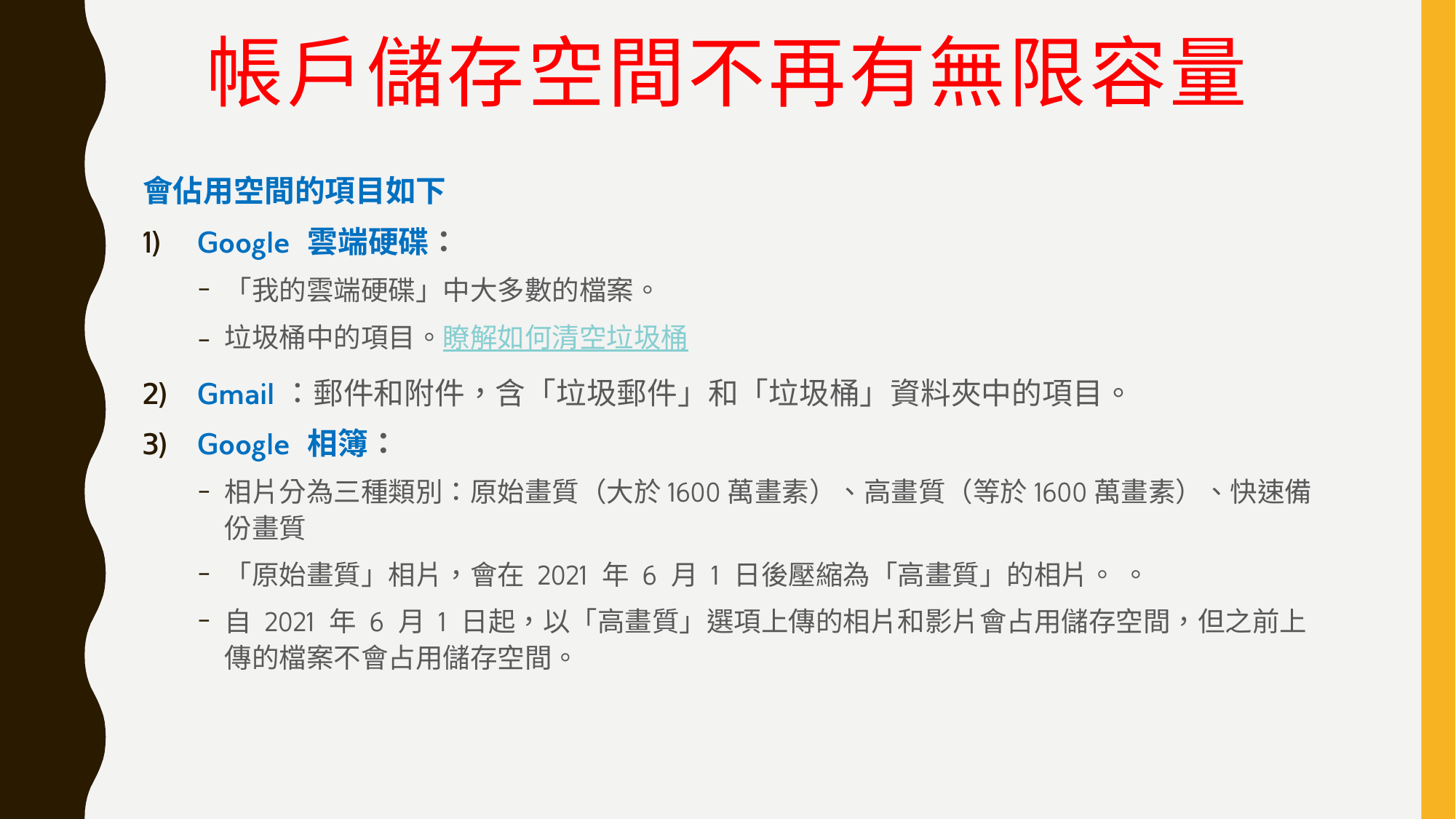

# 帳戶儲存空間不再有無限容量
會佔用空間的項目如下
Google 雲端硬碟：
「我的雲端硬碟」中大多數的檔案。
垃圾桶中的項目。瞭解如何清空垃圾桶
Gmail：郵件和附件，含「垃圾郵件」和「垃圾桶」資料夾中的項目。
Google 相簿：
相片分為三種類別：原始畫質（大於1600萬畫素）、高畫質（等於1600萬畫素）、快速備份畫質
「原始畫質」相片，會在 2021 年 6 月 1 日後壓縮為「高畫質」的相片。 。
自 2021 年 6 月 1 日起，以「高畫質」選項上傳的相片和影片會占用儲存空間，但之前上傳的檔案不會占用儲存空間。